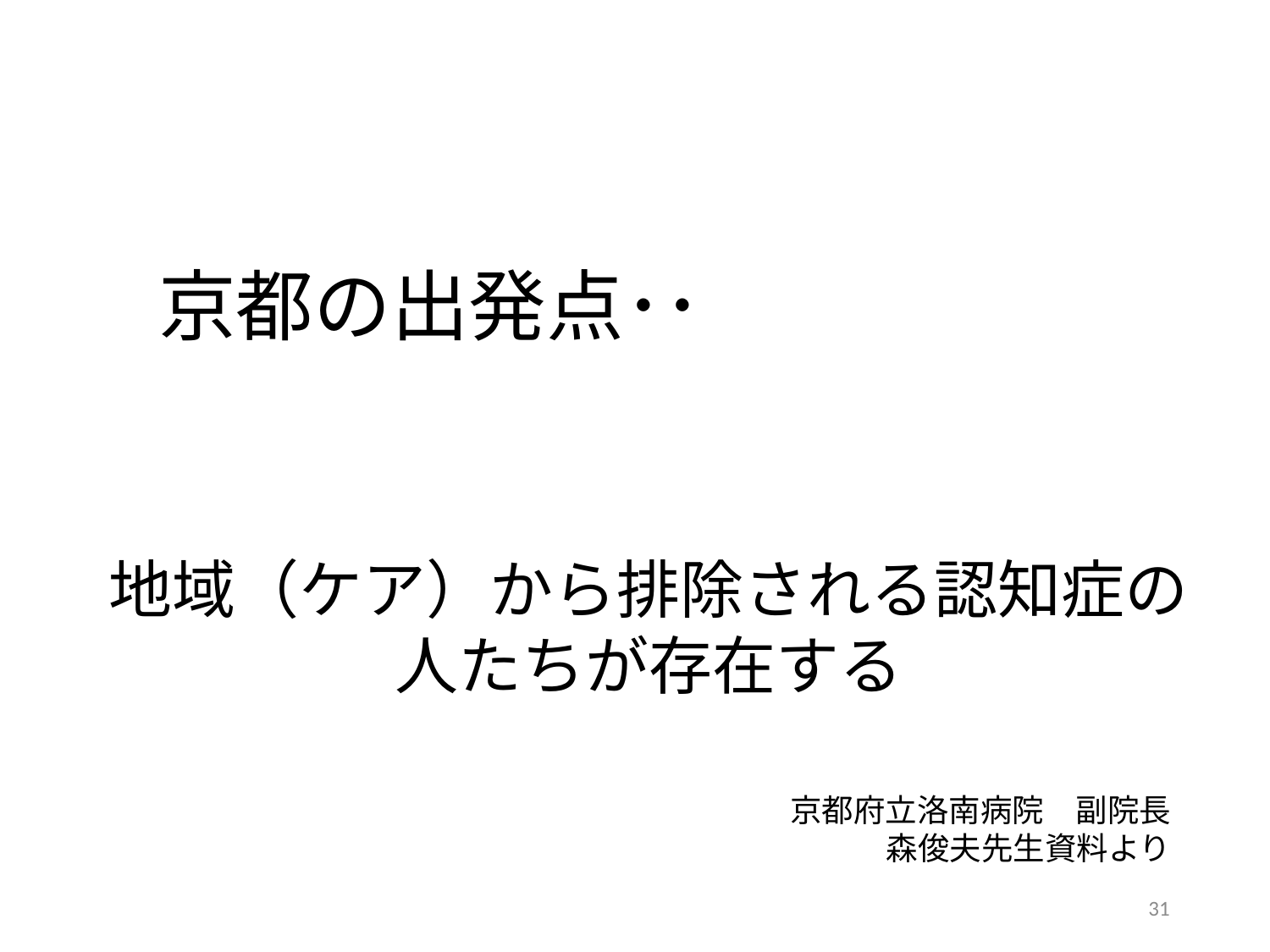

京都の出発点･･
地域（ケア）から排除される認知症の
人たちが存在する

京都府立洛南病院　副院長
森俊夫先生資料より
31